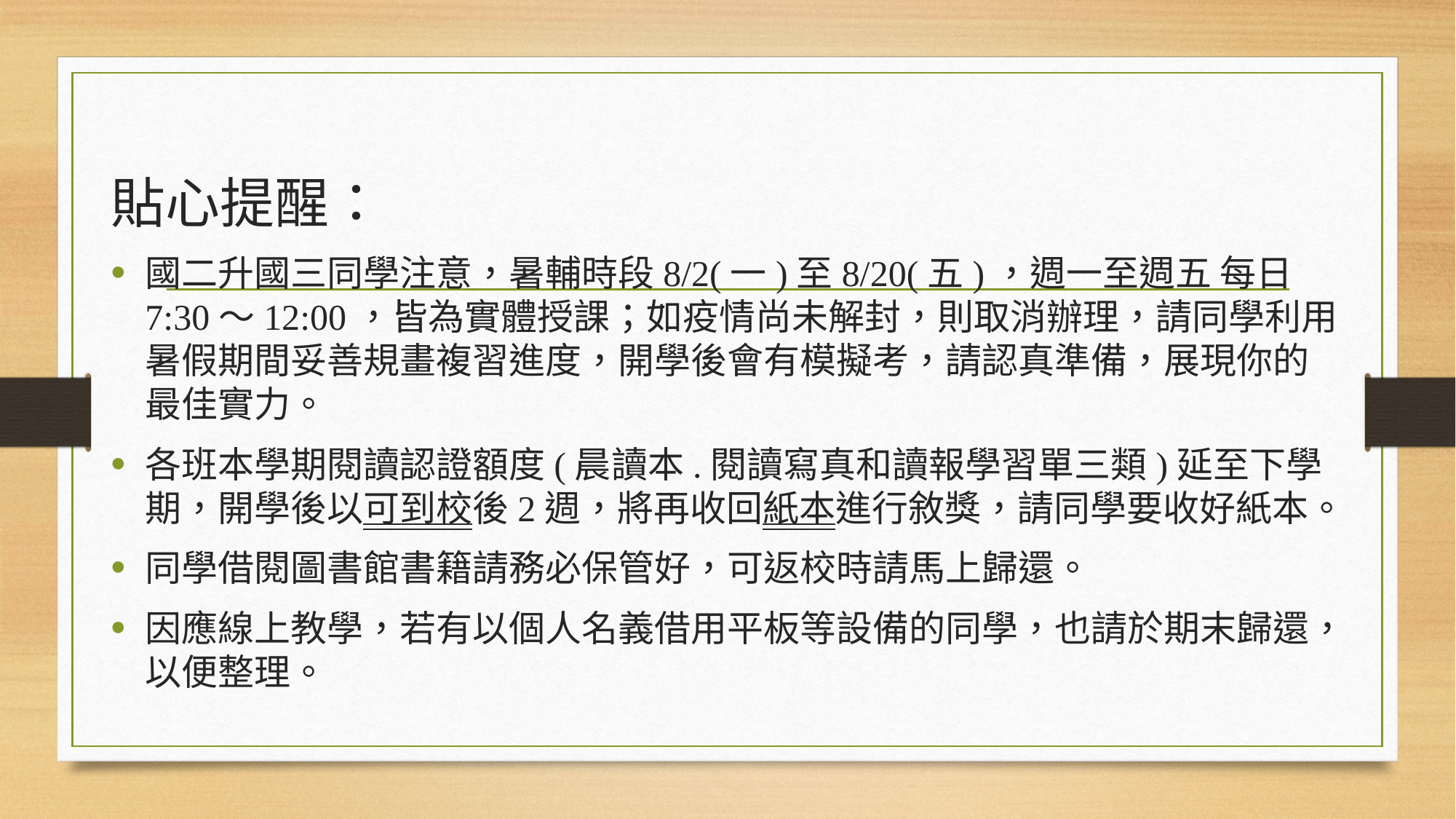

貼心提醒：
國二升國三同學注意，暑輔時段8/2(一)至8/20(五)，週一至週五 每日7:30～12:00，皆為實體授課；如疫情尚未解封，則取消辦理，請同學利用暑假期間妥善規畫複習進度，開學後會有模擬考，請認真準備，展現你的最佳實力。
各班本學期閱讀認證額度(晨讀本.閱讀寫真和讀報學習單三類)延至下學期，開學後以可到校後2週，將再收回紙本進行敘獎，請同學要收好紙本。
同學借閱圖書館書籍請務必保管好，可返校時請馬上歸還。
因應線上教學，若有以個人名義借用平板等設備的同學，也請於期末歸還，以便整理。